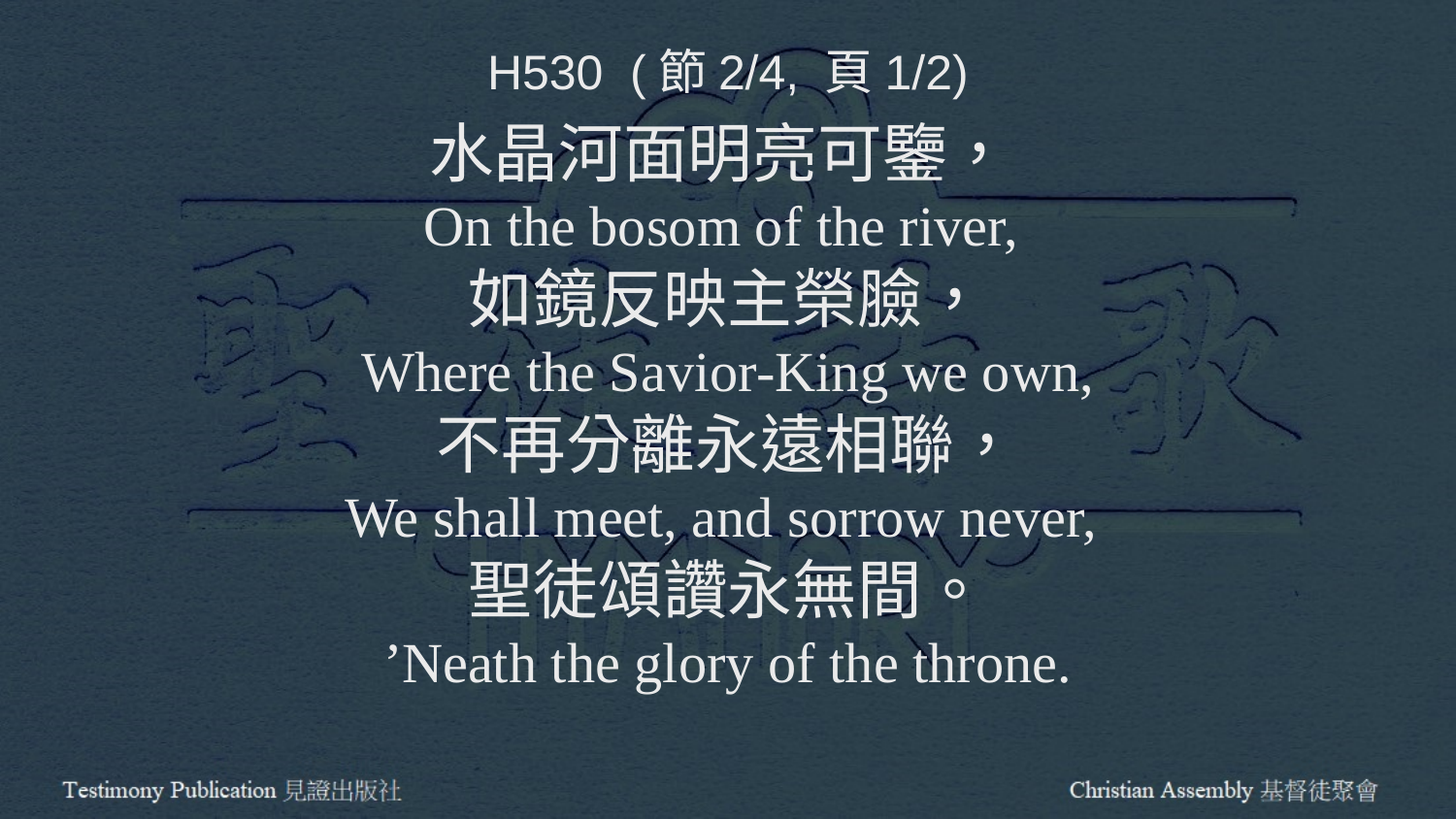

H530  (節2/4, 頁1/2)
水晶河面明亮可鑒，
On the bosom of the river,
如鏡反映主榮臉，
Where the Savior-King we own,
不再分離永遠相聯，
We shall meet, and sorrow never,
聖徒頌讚永無間。
’Neath the glory of the throne.